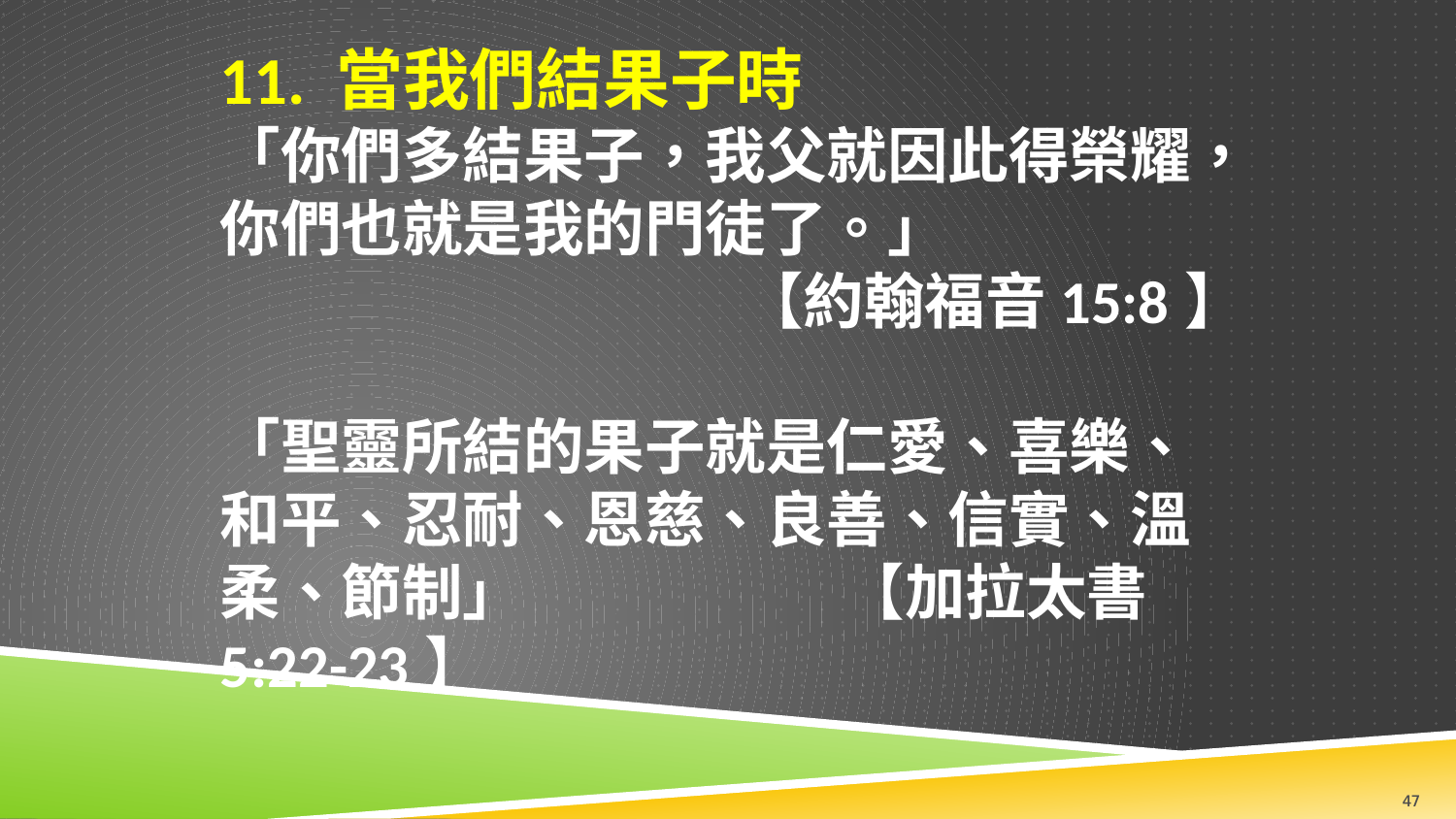

11. 當我們結果子時
「你們多結果子，我父就因此得榮耀，你們也就是我的門徒了。」
			【約翰福音15:8】

「聖靈所結的果子就是仁愛、喜樂、和平、忍耐、恩慈、良善、信實、溫柔、節制」		   【加拉太書5:22-23】
47